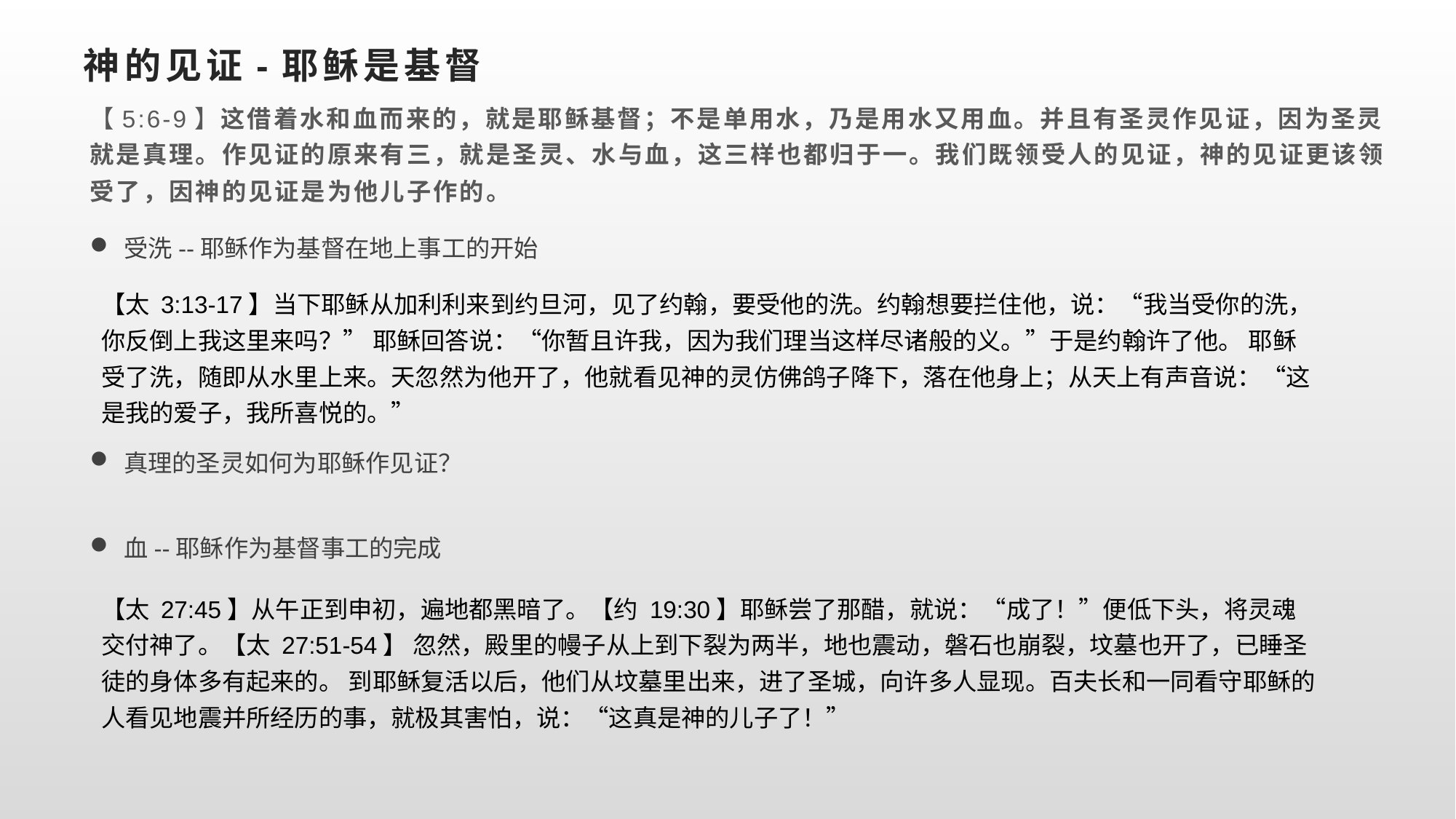

# 神的见证-耶稣是基督
【5:6-9】这借着水和血而来的，就是耶稣基督；不是单用水，乃是用水又用血。并且有圣灵作见证，因为圣灵就是真理。作见证的原来有三，就是圣灵、水与血，这三样也都归于一。我们既领受人的见证，神的见证更该领受了，因神的见证是为他儿子作的。
受洗--耶稣作为基督在地上事工的开始
【太 3:13-17】当下耶稣从加利利来到约旦河，见了约翰，要受他的洗。约翰想要拦住他，说：“我当受你的洗，你反倒上我这里来吗？” 耶稣回答说：“你暂且许我，因为我们理当这样尽诸般的义。”于是约翰许了他。 耶稣受了洗，随即从水里上来。天忽然为他开了，他就看见神的灵仿佛鸽子降下，落在他身上；从天上有声音说：“这是我的爱子，我所喜悦的。”
真理的圣灵如何为耶稣作见证？
血--耶稣作为基督事工的完成
【太 27:45】从午正到申初，遍地都黑暗了。【约 19:30】耶稣尝了那醋，就说：“成了！”便低下头，将灵魂交付神了。【太 27:51-54】 忽然，殿里的幔子从上到下裂为两半，地也震动，磐石也崩裂，坟墓也开了，已睡圣徒的身体多有起来的。 到耶稣复活以后，他们从坟墓里出来，进了圣城，向许多人显现。百夫长和一同看守耶稣的人看见地震并所经历的事，就极其害怕，说：“这真是神的儿子了！”